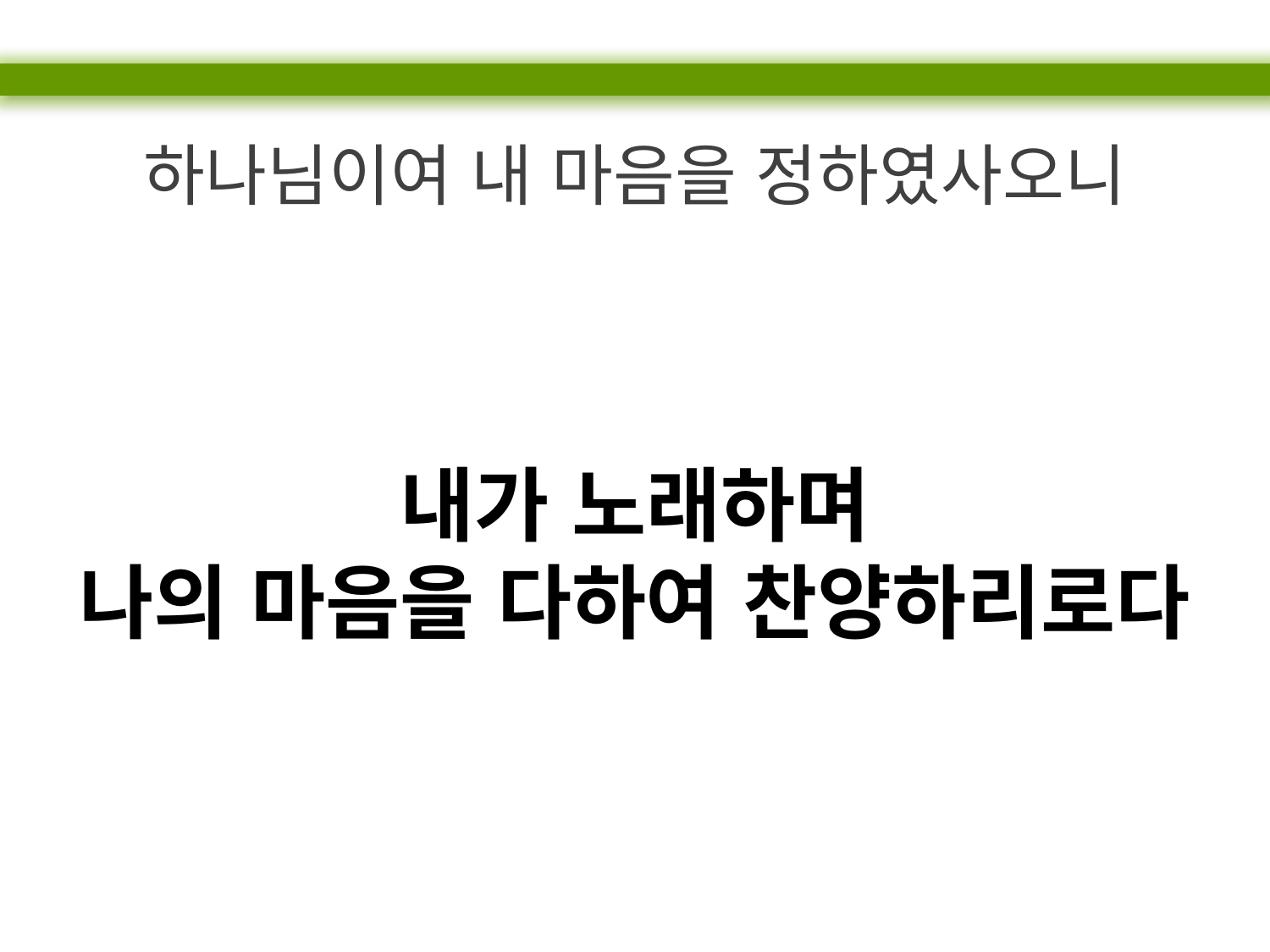

하나님이여 내 마음을 정하였사오니
내가 노래하며
나의 마음을 다하여 찬양하리로다